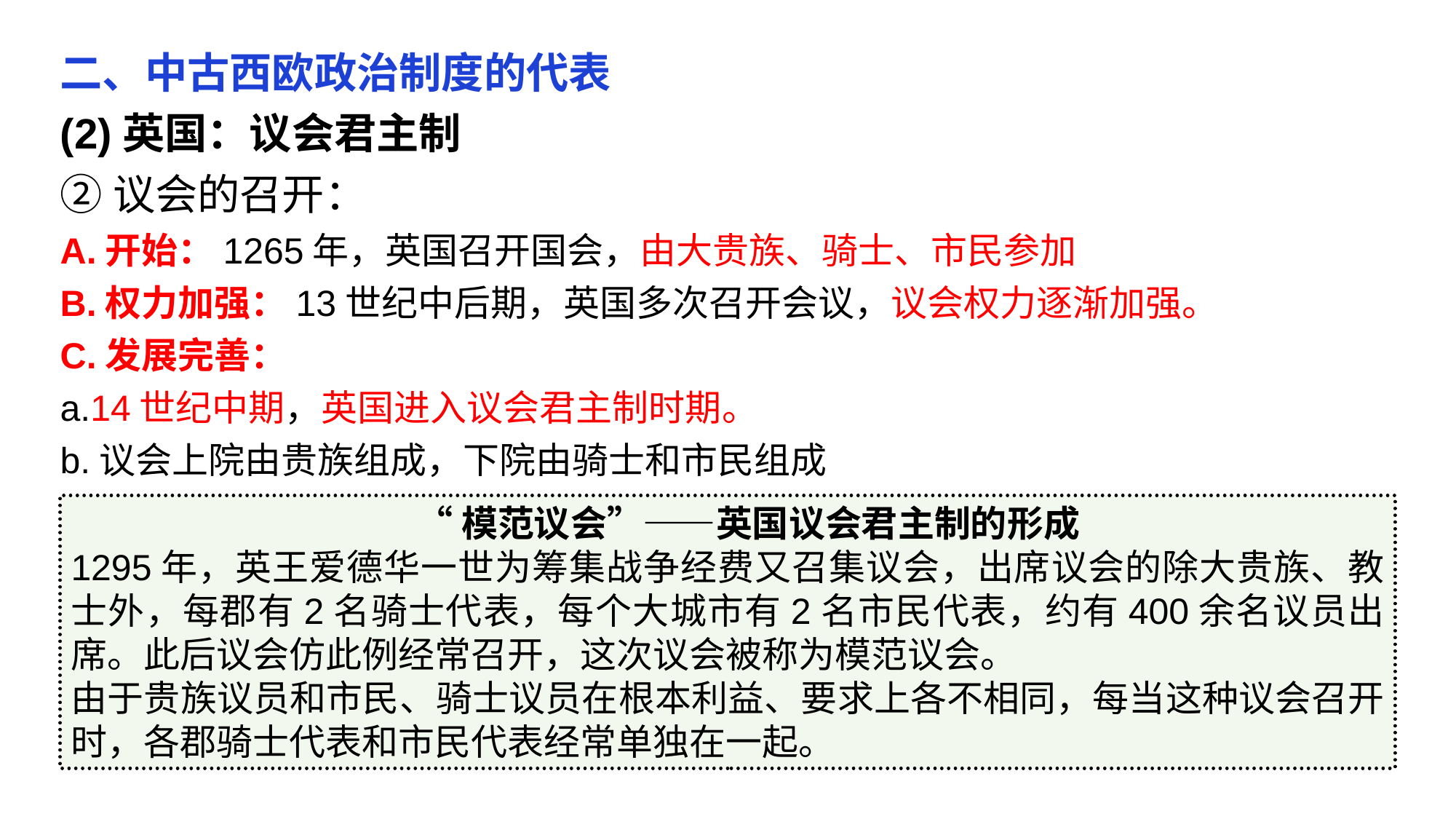

二、中古西欧政治制度的代表
(2)英国：议会君主制
②议会的召开：
A.开始：1265年，英国召开国会，由大贵族、骑士、市民参加
B.权力加强：13世纪中后期，英国多次召开会议，议会权力逐渐加强。
C.发展完善：
a.14世纪中期，英国进入议会君主制时期。
b.议会上院由贵族组成，下院由骑士和市民组成
     “模范议会”——英国议会君主制的形成
1295年，英王爱德华一世为筹集战争经费又召集议会，出席议会的除大贵族、教士外，每郡有2名骑士代表，每个大城市有2名市民代表，约有400余名议员出席。此后议会仿此例经常召开，这次议会被称为模范议会。
由于贵族议员和市民、骑士议员在根本利益、要求上各不相同，每当这种议会召开时，各郡骑士代表和市民代表经常单独在一起。